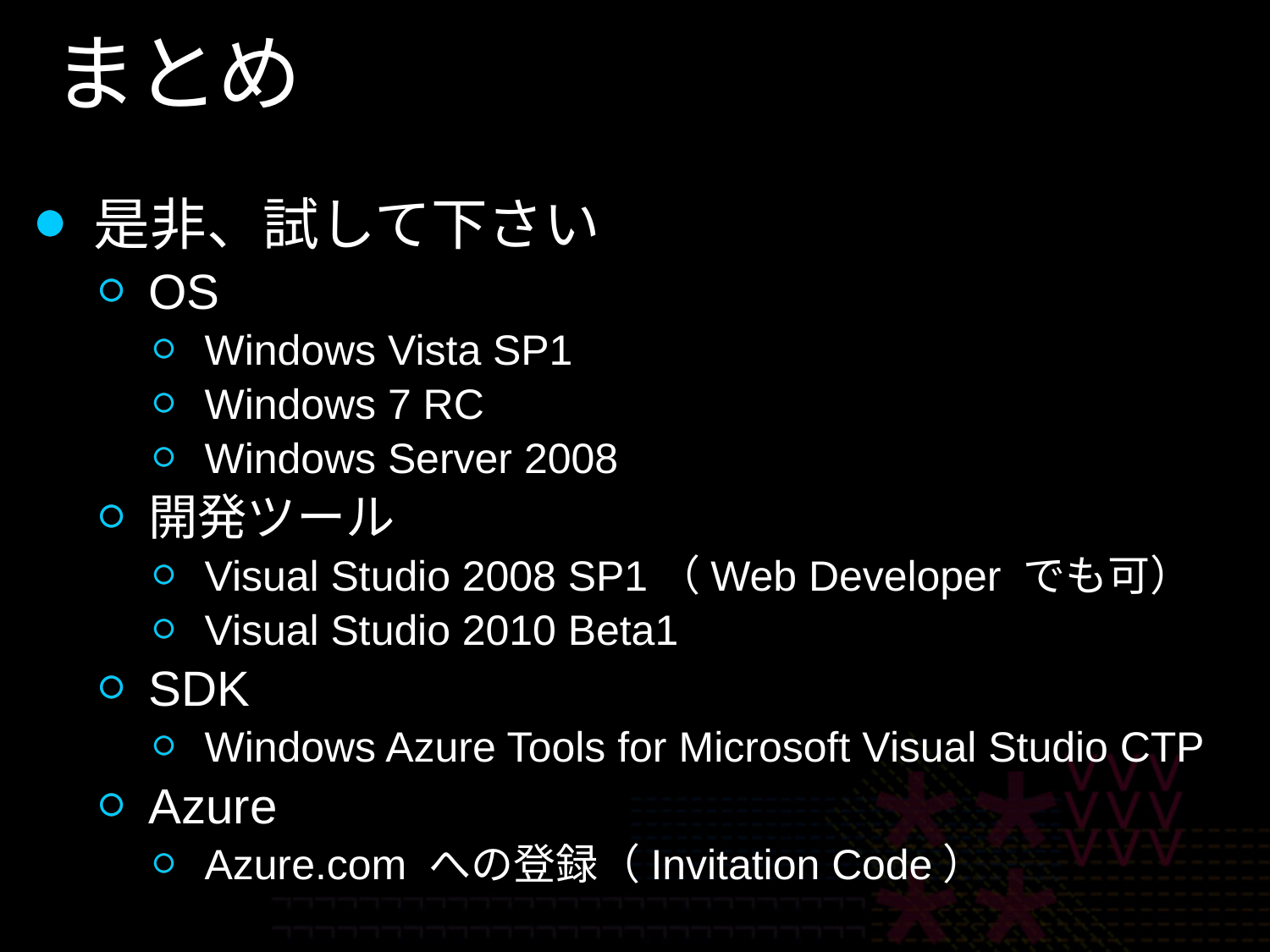

# まとめ
是非、試して下さい
OS
Windows Vista SP1
Windows 7 RC
Windows Server 2008
開発ツール
Visual Studio 2008 SP1（Web Developer でも可）
Visual Studio 2010 Beta1
SDK
Windows Azure Tools for Microsoft Visual Studio CTP
Azure
Azure.com への登録（Invitation Code）